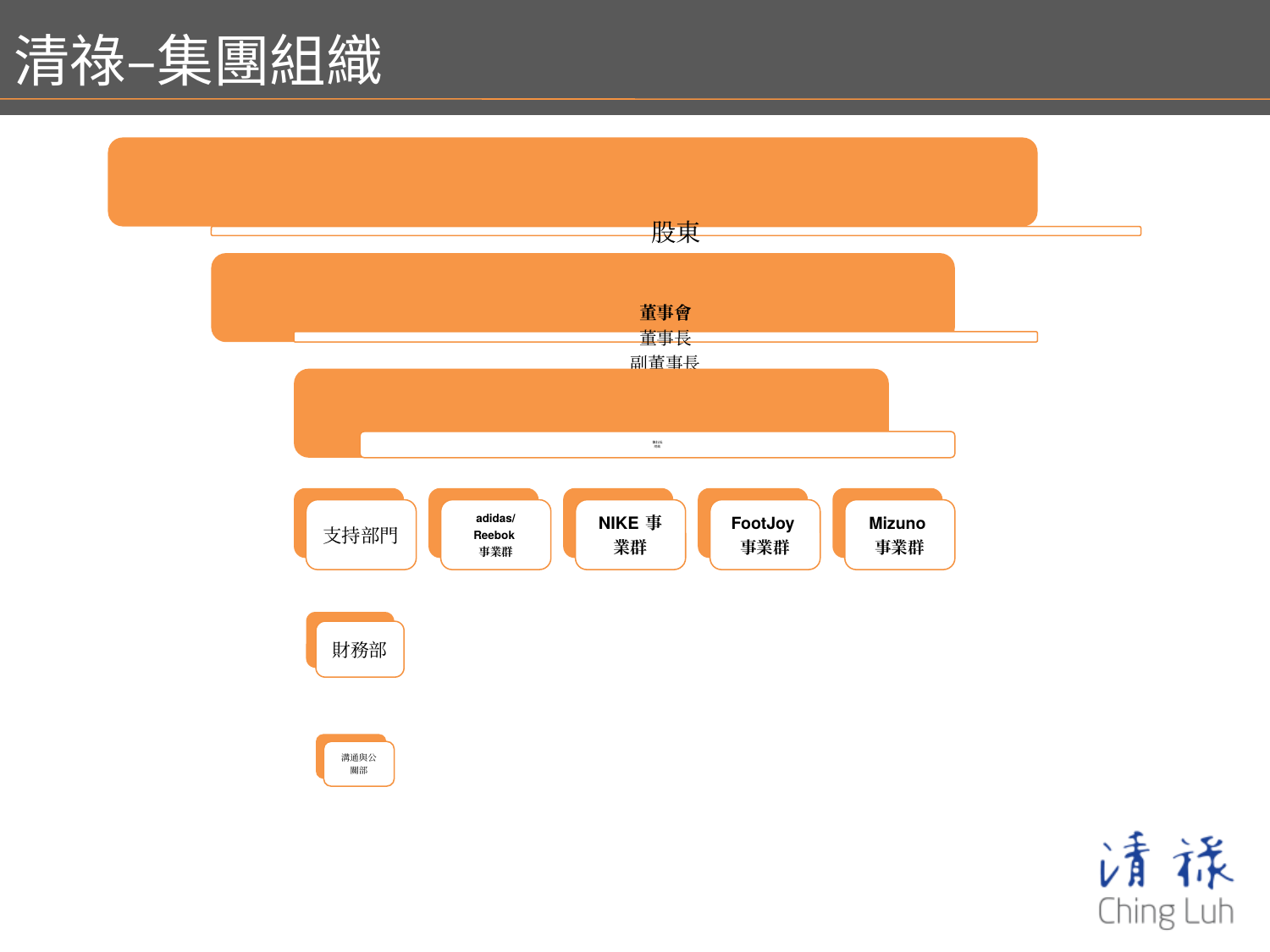

清祿–集團組織
股東
董事會
董事長
副董事長
執行長
總載
adidas/ Reebok
事業群
NIKE 事業群
FootJoy
事業群
Mizuno
事業群
支持部門
溝通與公關部
財務部